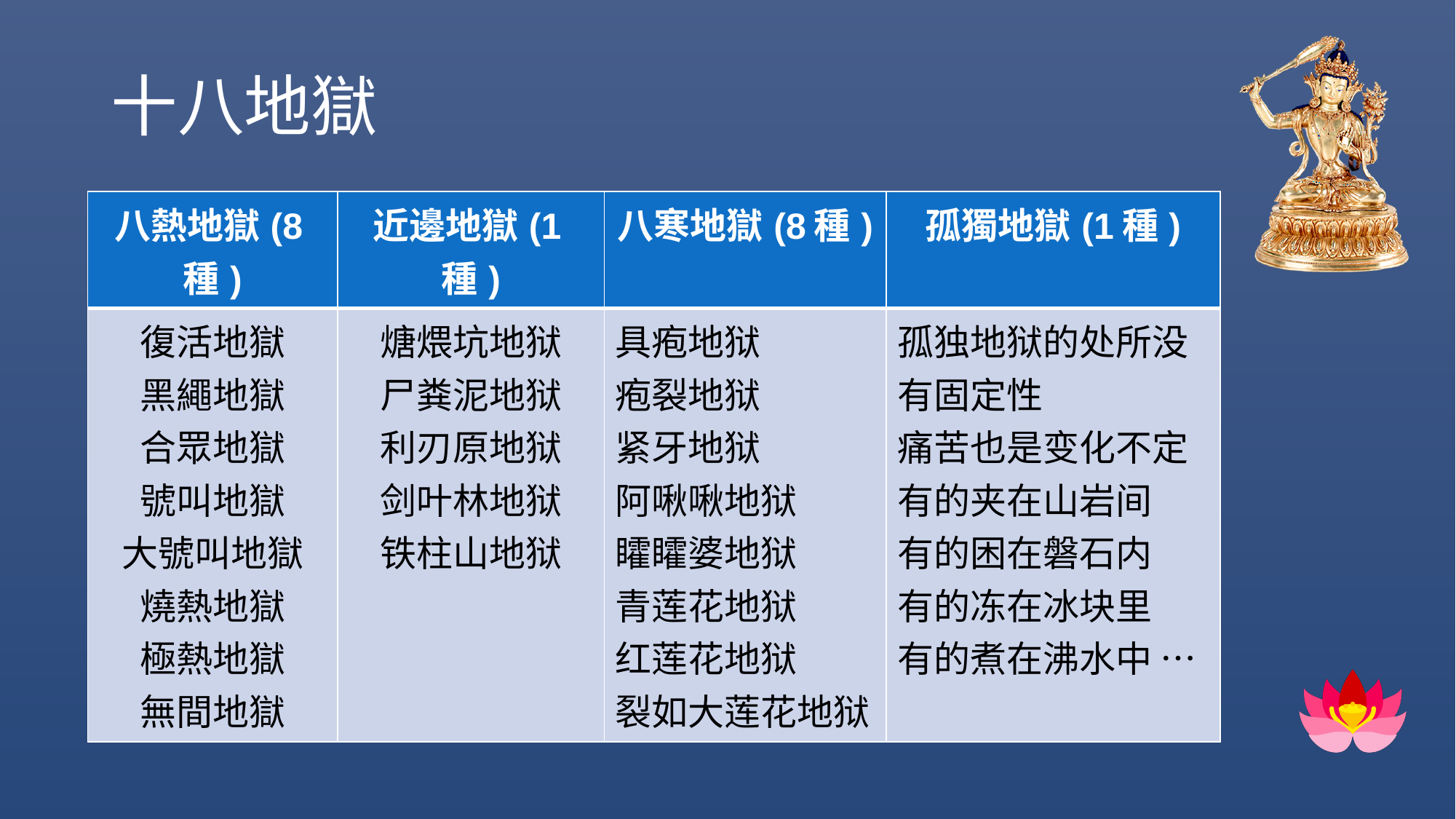

# 十八地獄
| 八熱地獄(8種) | 近邊地獄(1種) | 八寒地獄(8種) | 孤獨地獄(1種) |
| --- | --- | --- | --- |
| 復活地獄 黑繩地獄 合眾地獄 號叫地獄 大號叫地獄 燒熱地獄 極熱地獄 無間地獄 | 煻煨坑地狱 尸粪泥地狱 利刃原地狱 剑叶林地狱 铁柱山地狱 | 具疱地狱 疱裂地狱 紧牙地狱 阿啾啾地狱 矐矐婆地狱 青莲花地狱 红莲花地狱 裂如大莲花地狱 | 孤独地狱的处所没有固定性 痛苦也是变化不定 有的夹在山岩间 有的困在磐石内 有的冻在冰块里 有的煮在沸水中 … |